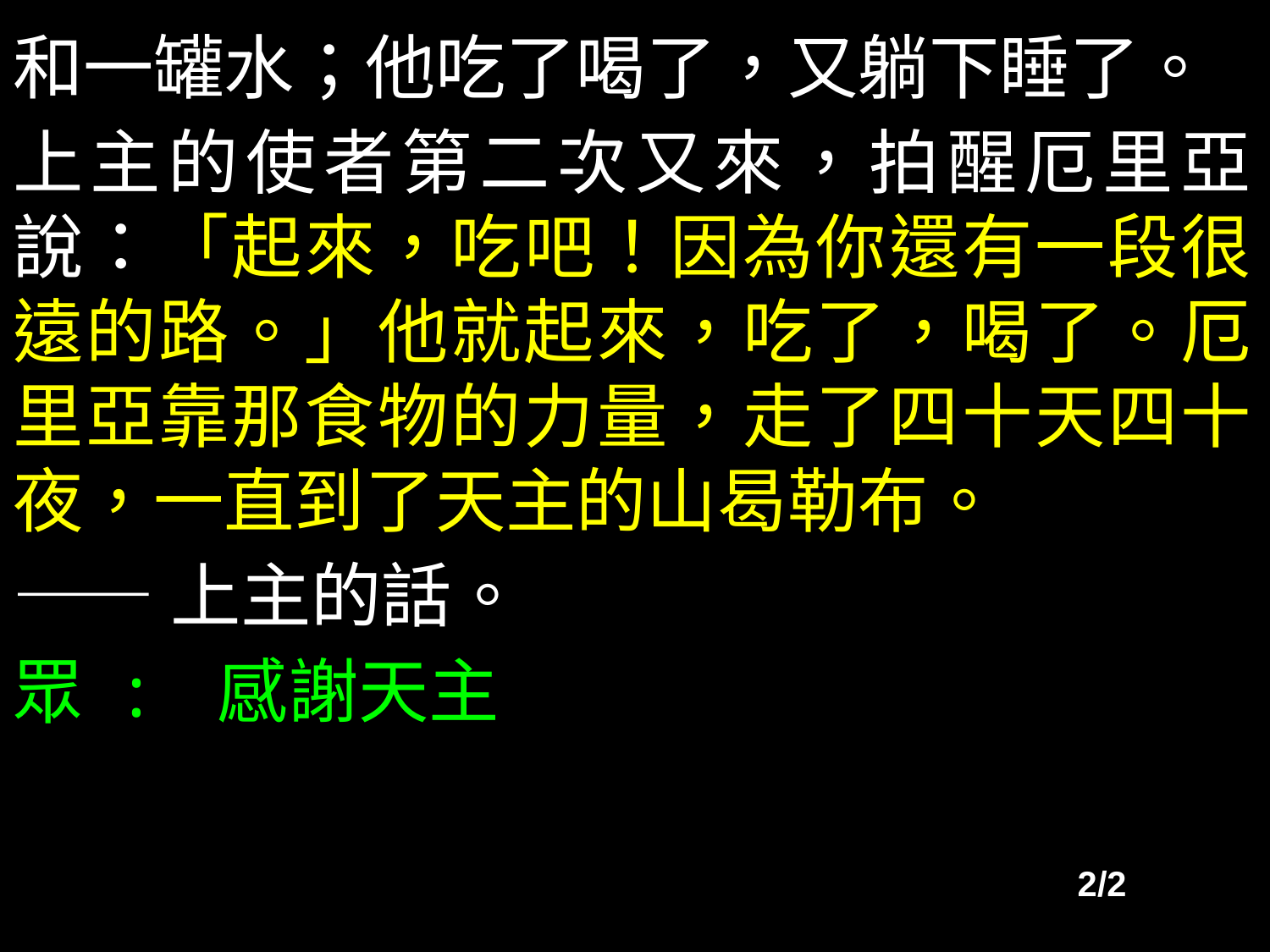

和一罐水；他吃了喝了，又躺下睡了。
上主的使者第二次又來，拍醒厄里亞說：「起來，吃吧！因為你還有一段很遠的路。」他就起來，吃了，喝了。厄里亞靠那食物的力量，走了四十天四十夜，一直到了天主的山曷勒布。
——上主的話。
眾 : 感謝天主

2/2